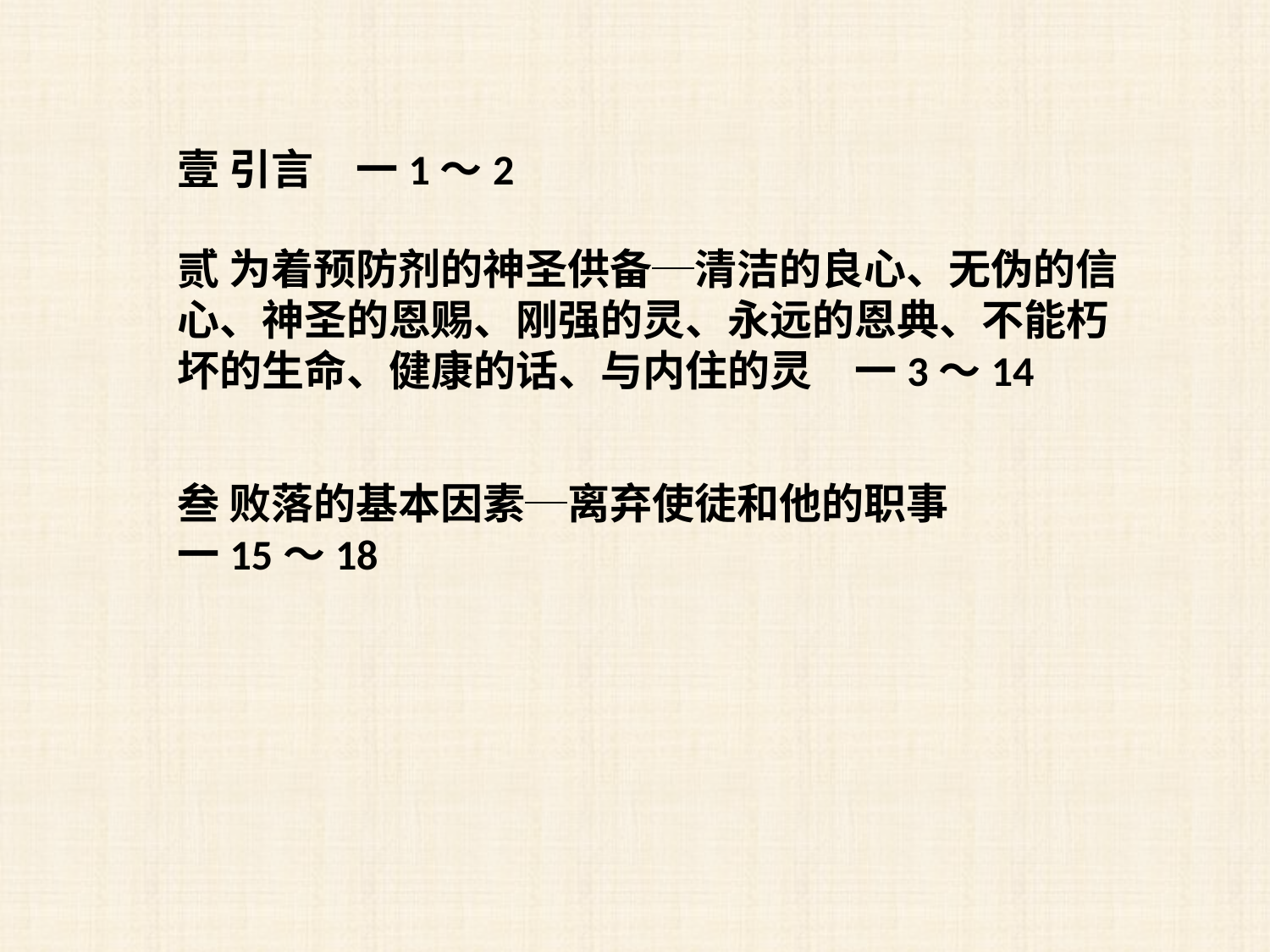

壹 引言　一1～2
贰 为着预防剂的神圣供备─清洁的良心、无伪的信心、神圣的恩赐、刚强的灵、永远的恩典、不能朽坏的生命、健康的话、与内住的灵　一3～14
叁 败落的基本因素─离弃使徒和他的职事
一15～18